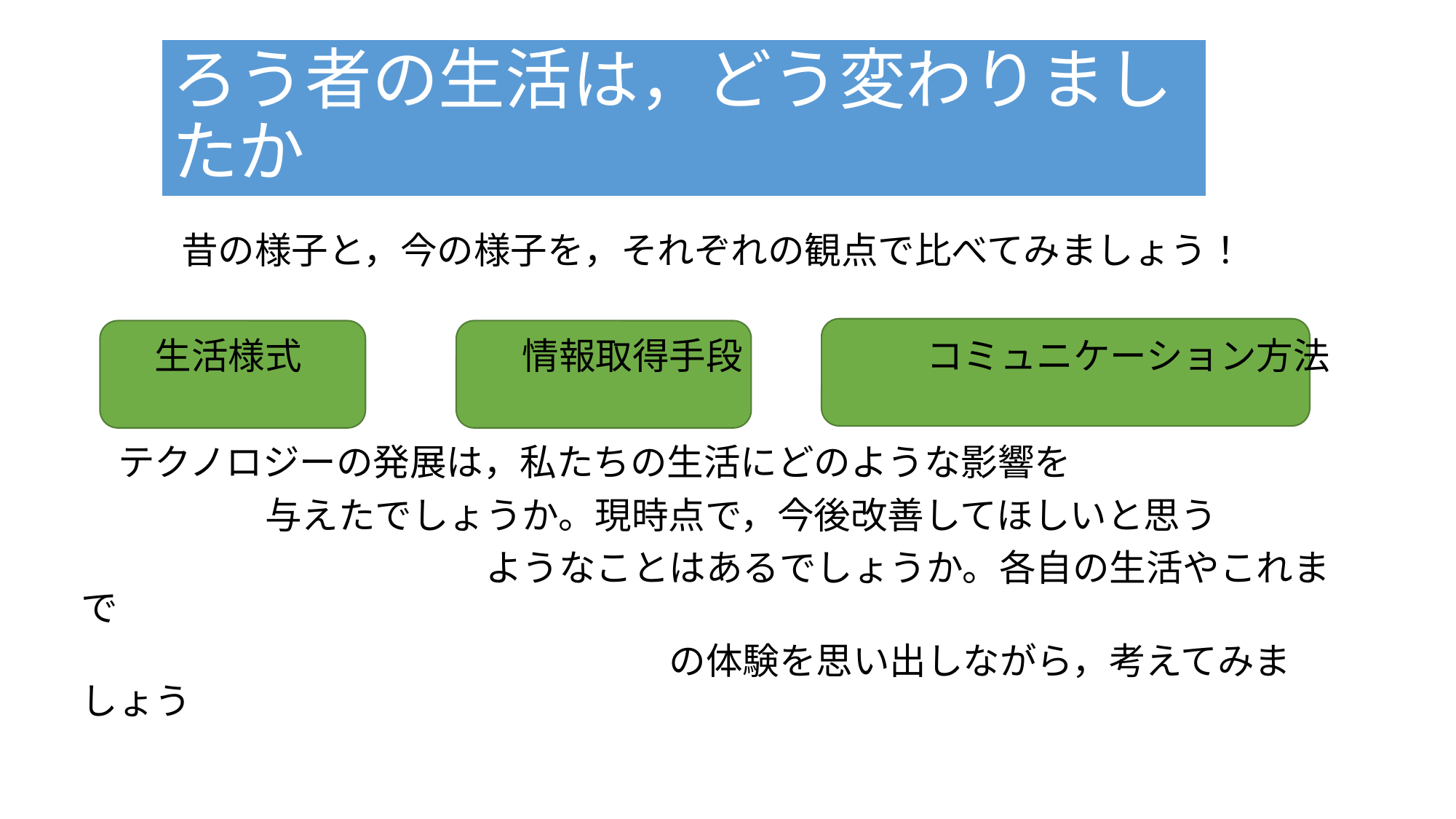

ろう者の生活は，どう変わりましたか
昔の様子と，今の様子を，それぞれの観点で比べてみましょう！

　　生活様式　　　　　　情報取得手段　　　　　コミュニケーション方法

　テクノロジーの発展は，私たちの生活にどのような影響を
　　　　　与えたでしょうか。現時点で，今後改善してほしいと思う
　　　　　　　　　　　ようなことはあるでしょうか。各自の生活やこれまで
　　　　　　　　　　　　　　　　の体験を思い出しながら，考えてみましょう